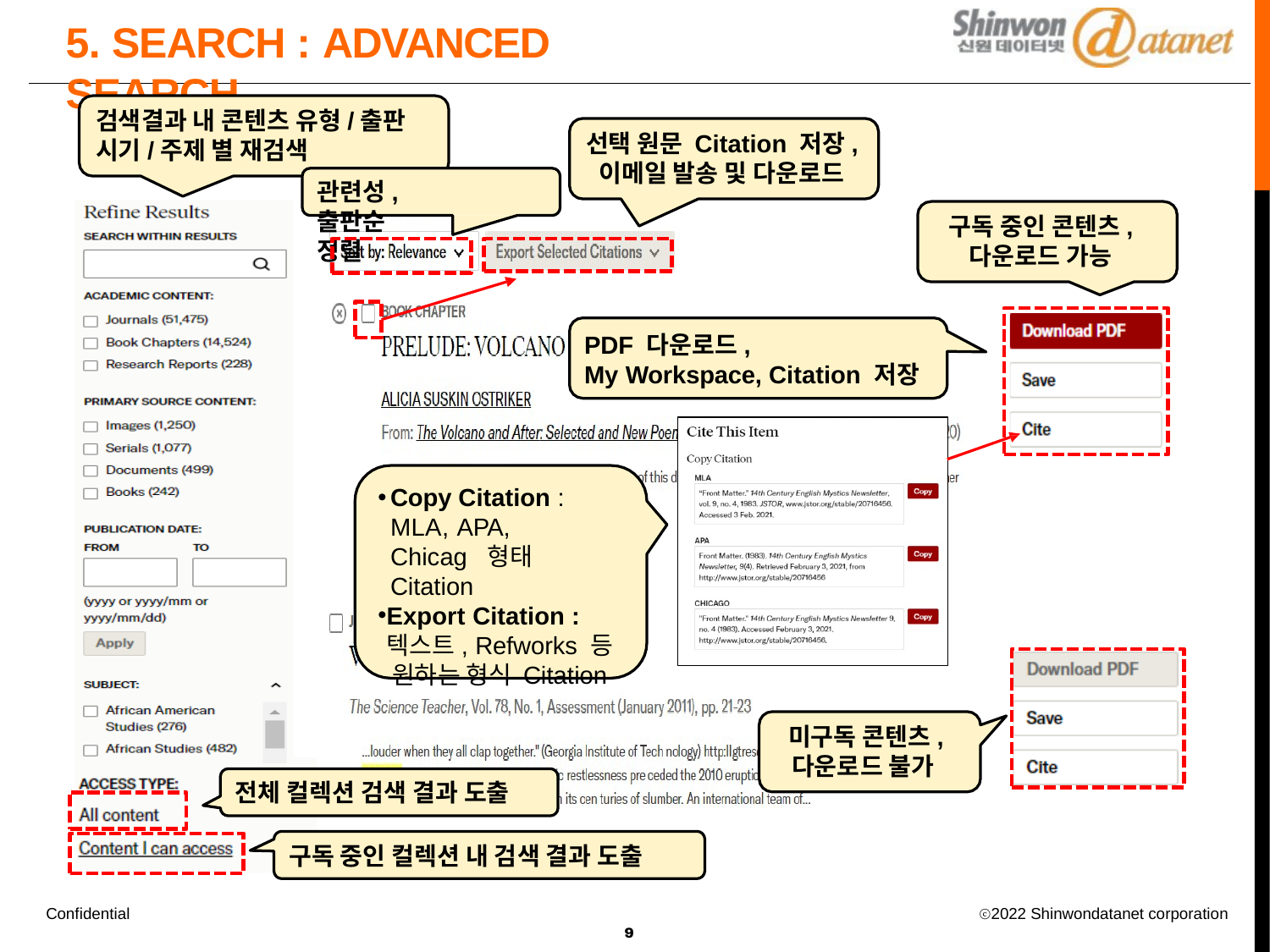

# 5. SEARCH : ADVANCED SEARCH

검색결과 내 콘텐츠 유형/출판  시기/주제 별 재검색
관련성, 출판순 정렬

선택 원문 Citation 저장,  이메일 발송 및 다운로드

구독 중인 콘텐츠,  다운로드 가능

PDF 다운로드,
My Workspace, Citation 저장

Copy Citation :  MLA, APA, Chicag  형태 Citation
Export Citation :  텍스트, Refworks 등  원하는 형식 Citation

미구독 콘텐츠,
다운로드 불가

전체 컬렉션 검색 결과 도출

구독 중인 컬렉션 내 검색 결과 도출

Confidential
ⓒ2022 Shinwondatanet corporation
9